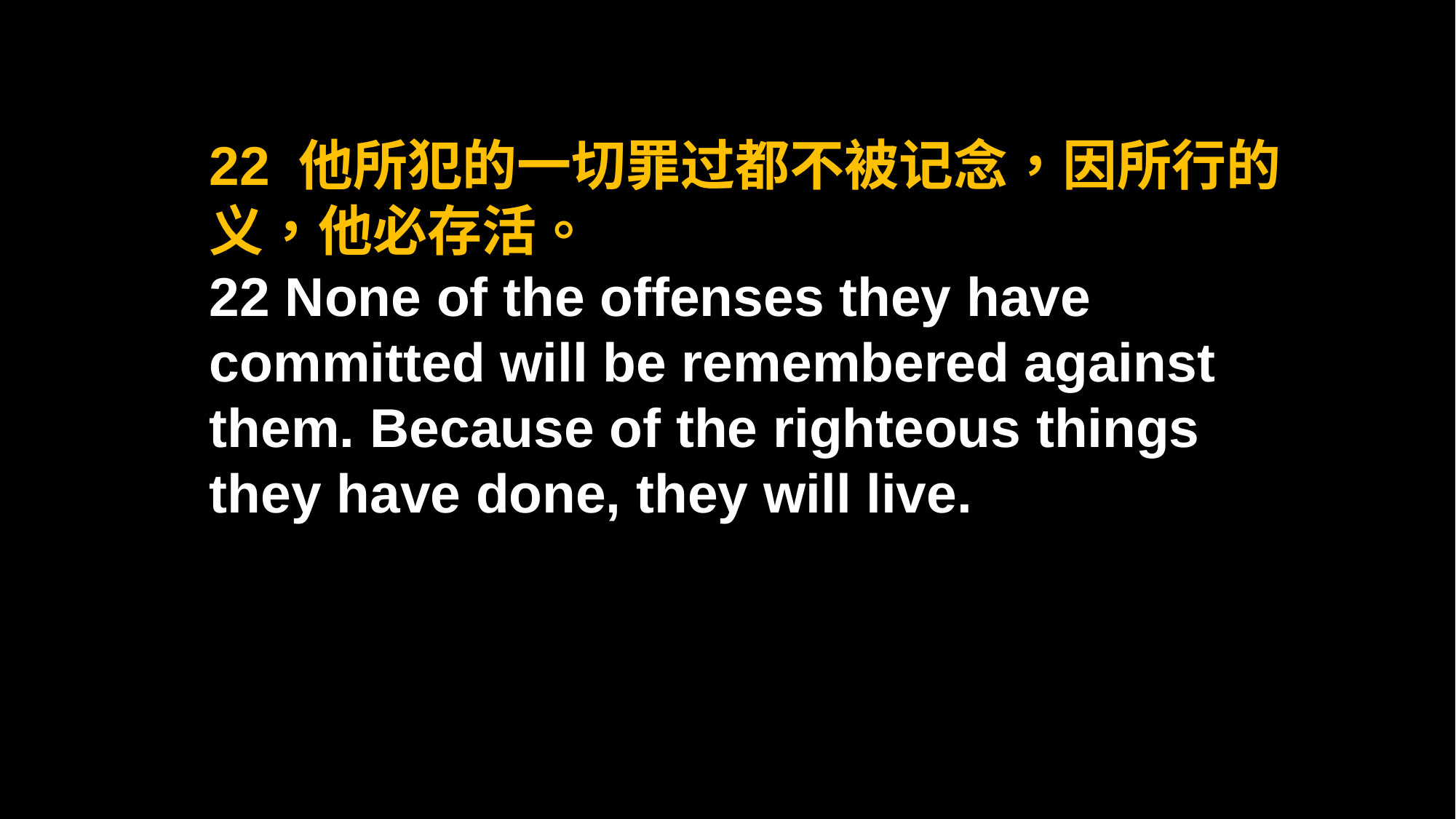

22 他所犯的一切罪过都不被记念，因所行的义，他必存活。
22 None of the offenses they have committed will be remembered against them. Because of the righteous things they have done, they will live.